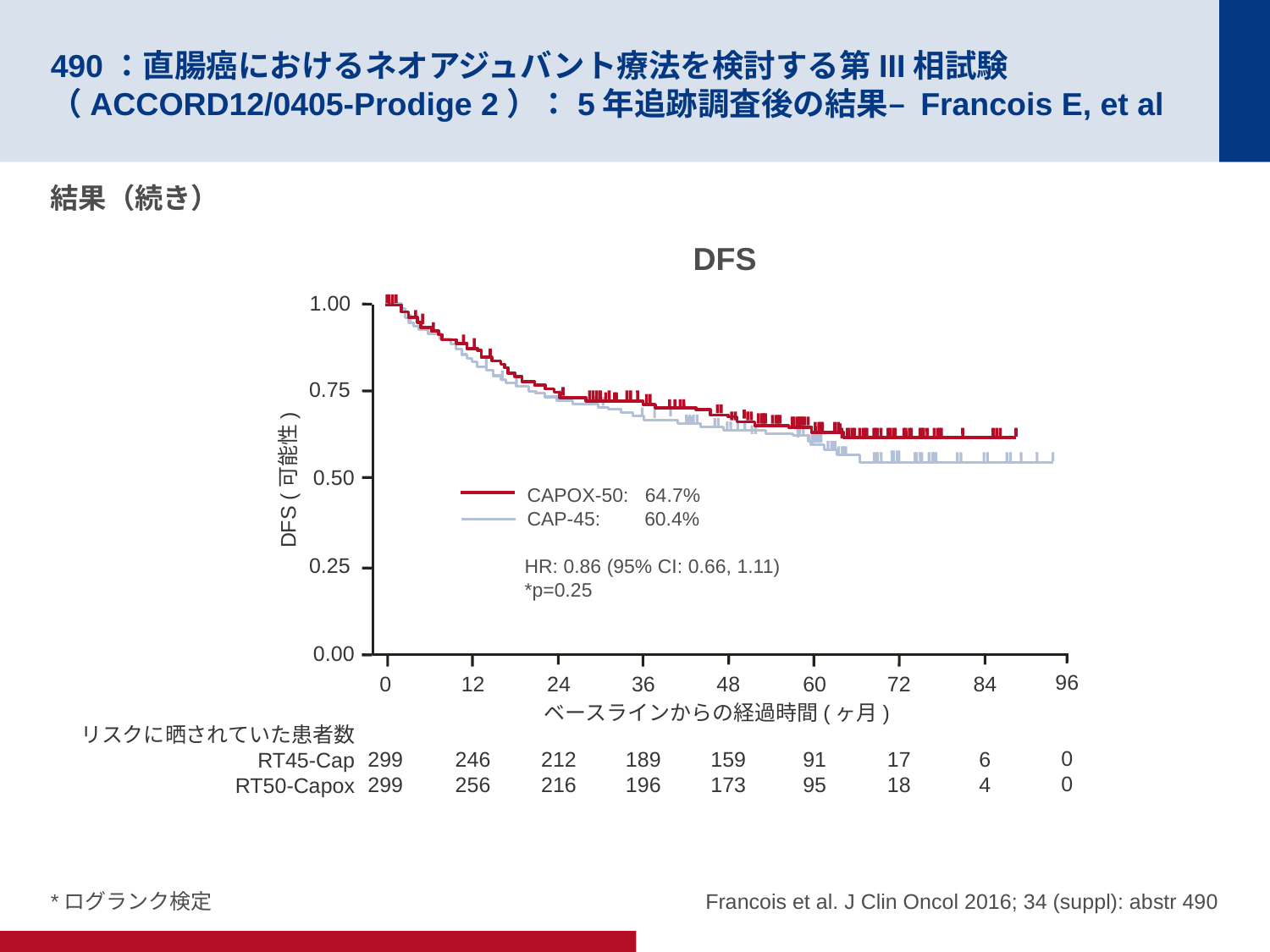

# 490：直腸癌におけるネオアジュバント療法を検討する第III相試験（ACCORD12/0405-Prodige 2）：5年追跡調査後の結果– Francois E, et al
結果（続き）

DFS
1.00

0.75

0.50
DFS (可能性)
CAPOX-50:   64.7%
CAP-45:        60.4%

0.25
HR: 0.86 (95% CI: 0.66, 1.11)
*p=0.25

0.00

96

0
0
0
299
299
12
246
256

24

212
216
36

189
196
48

159
173
60

91
95
72

17
18
84

6
4
ベースラインからの経過時間(ヶ月)
リスクに晒されていた患者数
RT45-Cap
RT50-Capox

*ログランク検定
Francois et al. J Clin Oncol 2016; 34 (suppl): abstr 490